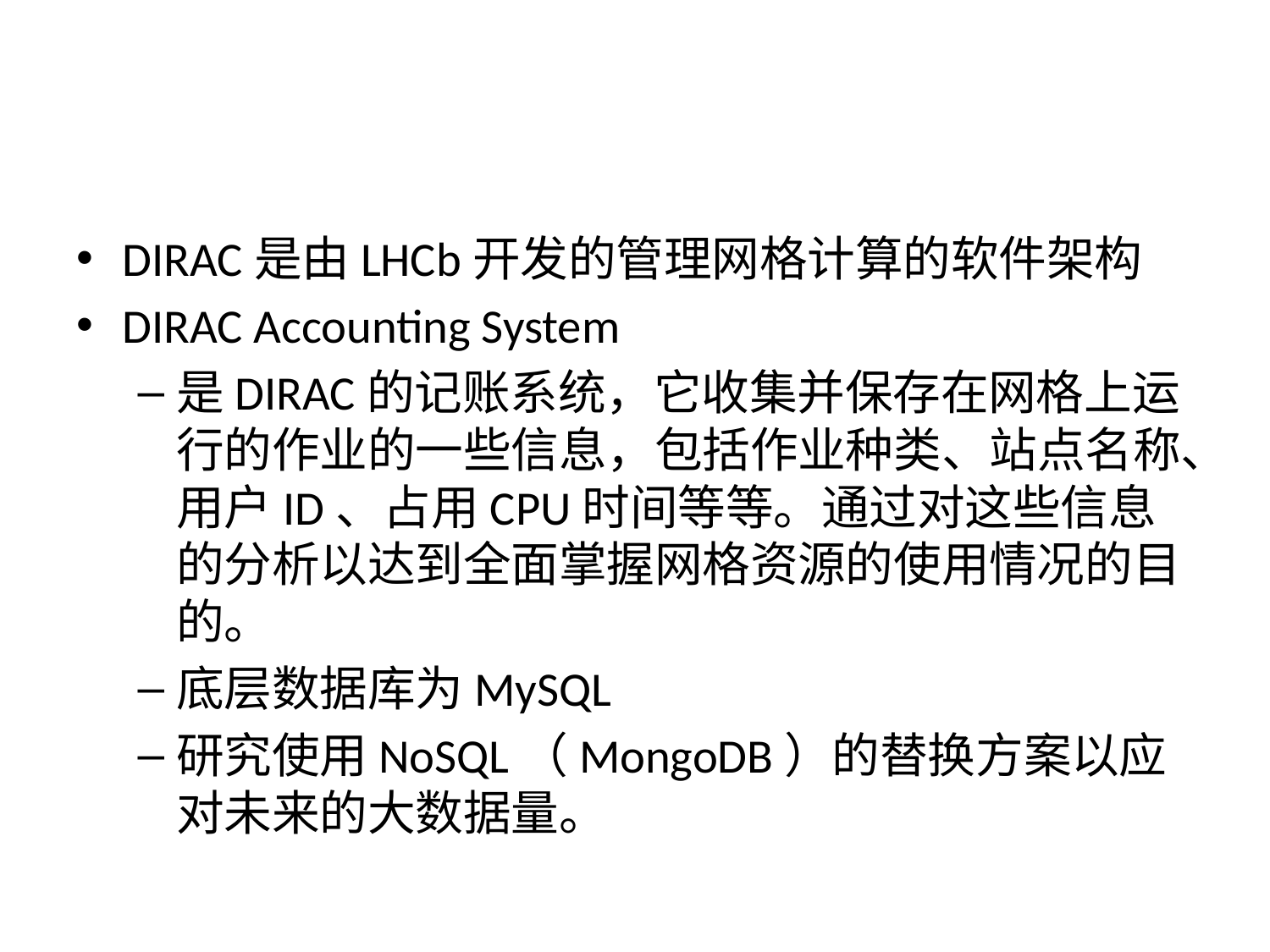

#
DIRAC是由LHCb开发的管理网格计算的软件架构
DIRAC Accounting System
是DIRAC的记账系统，它收集并保存在网格上运行的作业的一些信息，包括作业种类、站点名称、用户ID、占用CPU时间等等。通过对这些信息的分析以达到全面掌握网格资源的使用情况的目的。
底层数据库为MySQL
研究使用NoSQL（MongoDB）的替换方案以应对未来的大数据量。